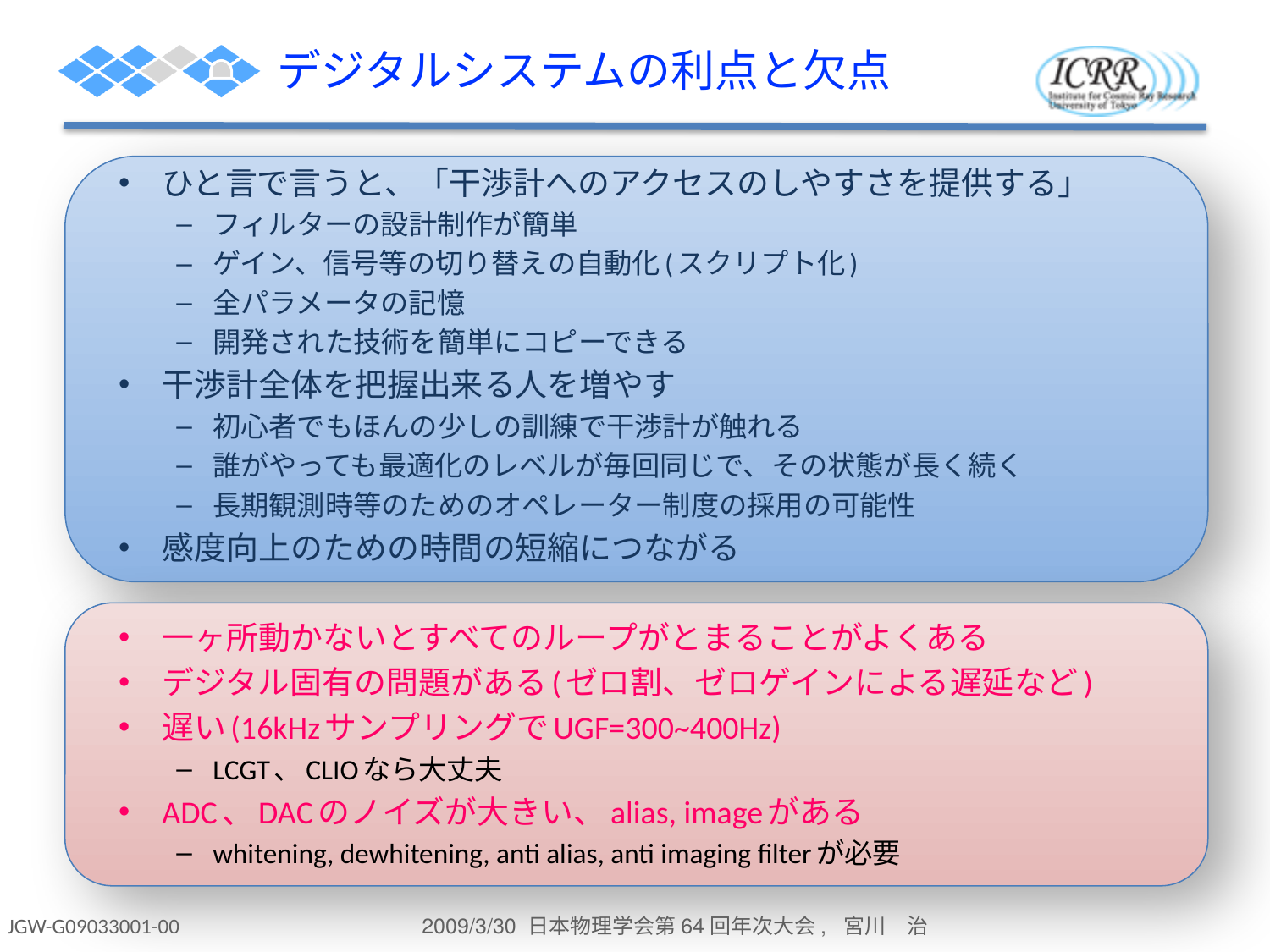

# デジタルシステムの利点と欠点

ひと言で言うと、「干渉計へのアクセスのしやすさを提供する」
フィルターの設計制作が簡単
ゲイン、信号等の切り替えの自動化(スクリプト化)
全パラメータの記憶
開発された技術を簡単にコピーできる
干渉計全体を把握出来る人を増やす
初心者でもほんの少しの訓練で干渉計が触れる
誰がやっても最適化のレベルが毎回同じで、その状態が長く続く
長期観測時等のためのオペレーター制度の採用の可能性
感度向上のための時間の短縮につながる

一ヶ所動かないとすべてのループがとまることがよくある
デジタル固有の問題がある(ゼロ割、ゼロゲインによる遅延など)
遅い(16kHzサンプリングでUGF=300~400Hz)
LCGT、CLIOなら大丈夫
ADC、DACのノイズが大きい、alias, imageがある
whitening, dewhitening, anti alias, anti imaging filterが必要

JGW-G09033001-00
2009/3/30 日本物理学会第64回年次大会,  宮川　治